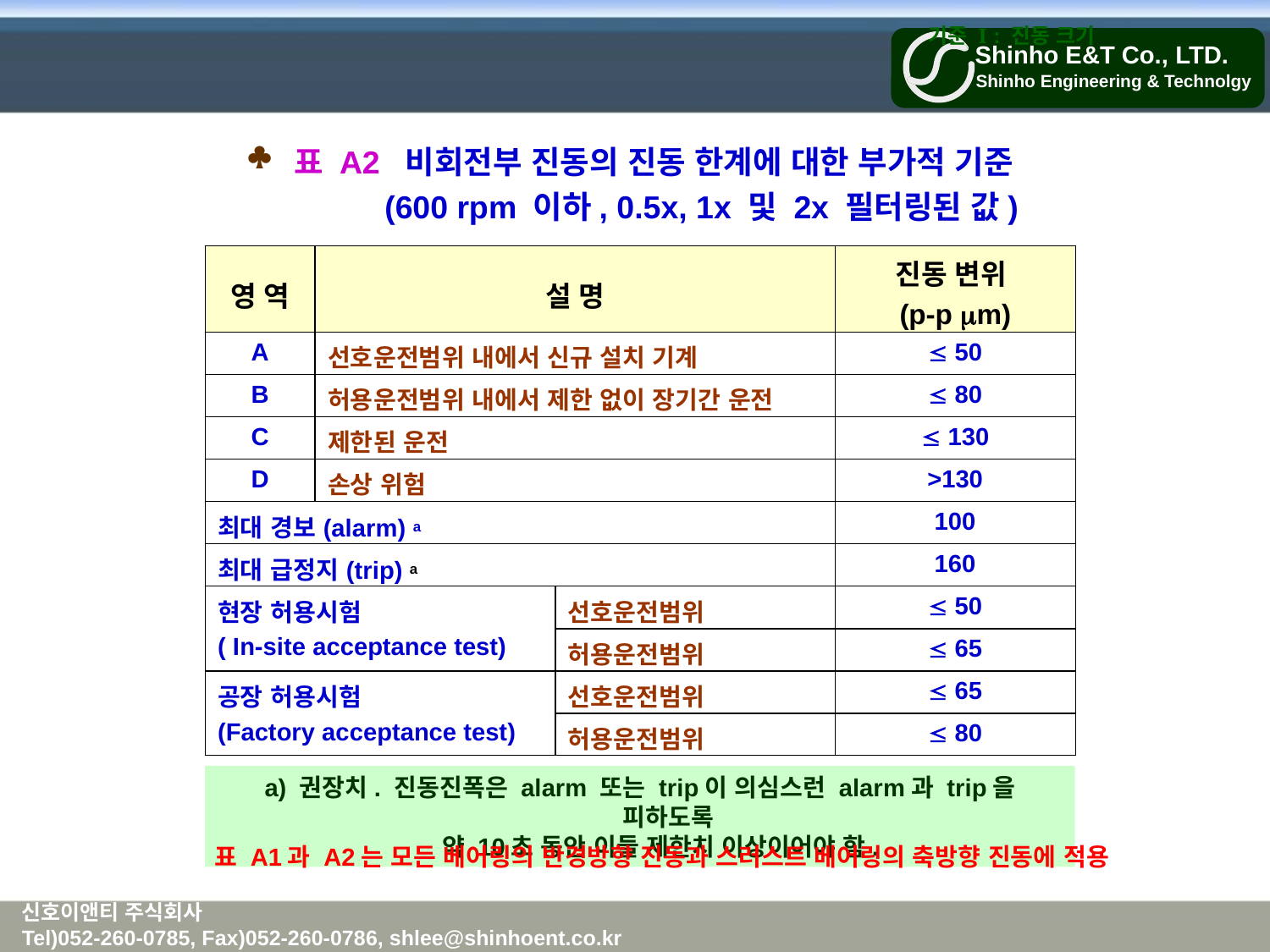

기준 I : 진동 크기
 표 A2  비회전부 진동의 진동 한계에 대한 부가적 기준
               (600 rpm 이하, 0.5x, 1x 및 2x 필터링된 값)
| 영 역 | 설 명 |  | 진동 변위 (p-p μm) |
| --- | --- | --- | --- |
| A | 선호운전범위 내에서 신규 설치 기계 |  | ≤ 50 |
| B | 허용운전범위 내에서 제한 없이 장기간 운전 |  | ≤ 80 |
| C | 제한된 운전 |  | ≤ 130 |
| D | 손상 위험 |  | >130 |
| 최대 경보(alarm) a |  |  | 100 |
| 최대 급정지(trip) a |  |  | 160 |
| 현장 허용시험 ( In-site acceptance test) |  | 선호운전범위 | ≤ 50 |
|  |  | 허용운전범위 | ≤ 65 |
| 공장 허용시험 (Factory acceptance test) |  | 선호운전범위 | ≤ 65 |
|  |  | 허용운전범위 | ≤ 80 |
a) 권장치. 진동진폭은 alarm 또는 trip이 의심스런 alarm과 trip을 피하도록
     약 10초 동안 이들 제한치 이상이어야 함.
표 A1과 A2는 모든 베어링의 반경방향 진동과 스러스트 베어링의 축방향 진동에 적용